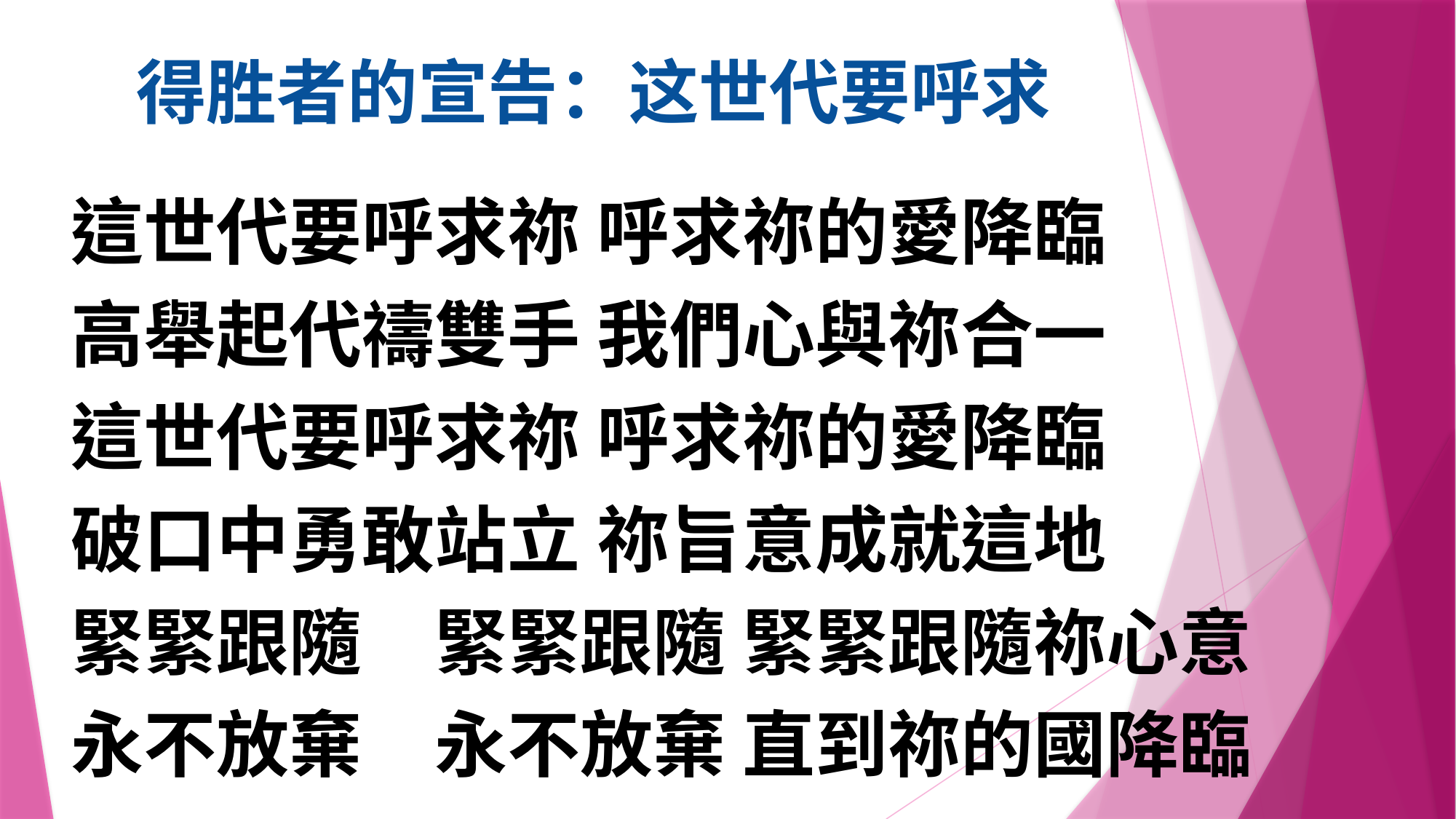

# 得胜者的宣告：这世代要呼求
這世代要呼求祢 呼求祢的愛降臨
高舉起代禱雙手 我們心與祢合一
這世代要呼求祢 呼求祢的愛降臨
破口中勇敢站立 祢旨意成就這地
緊緊跟隨　緊緊跟隨 緊緊跟隨祢心意
永不放棄　永不放棄 直到祢的國降臨